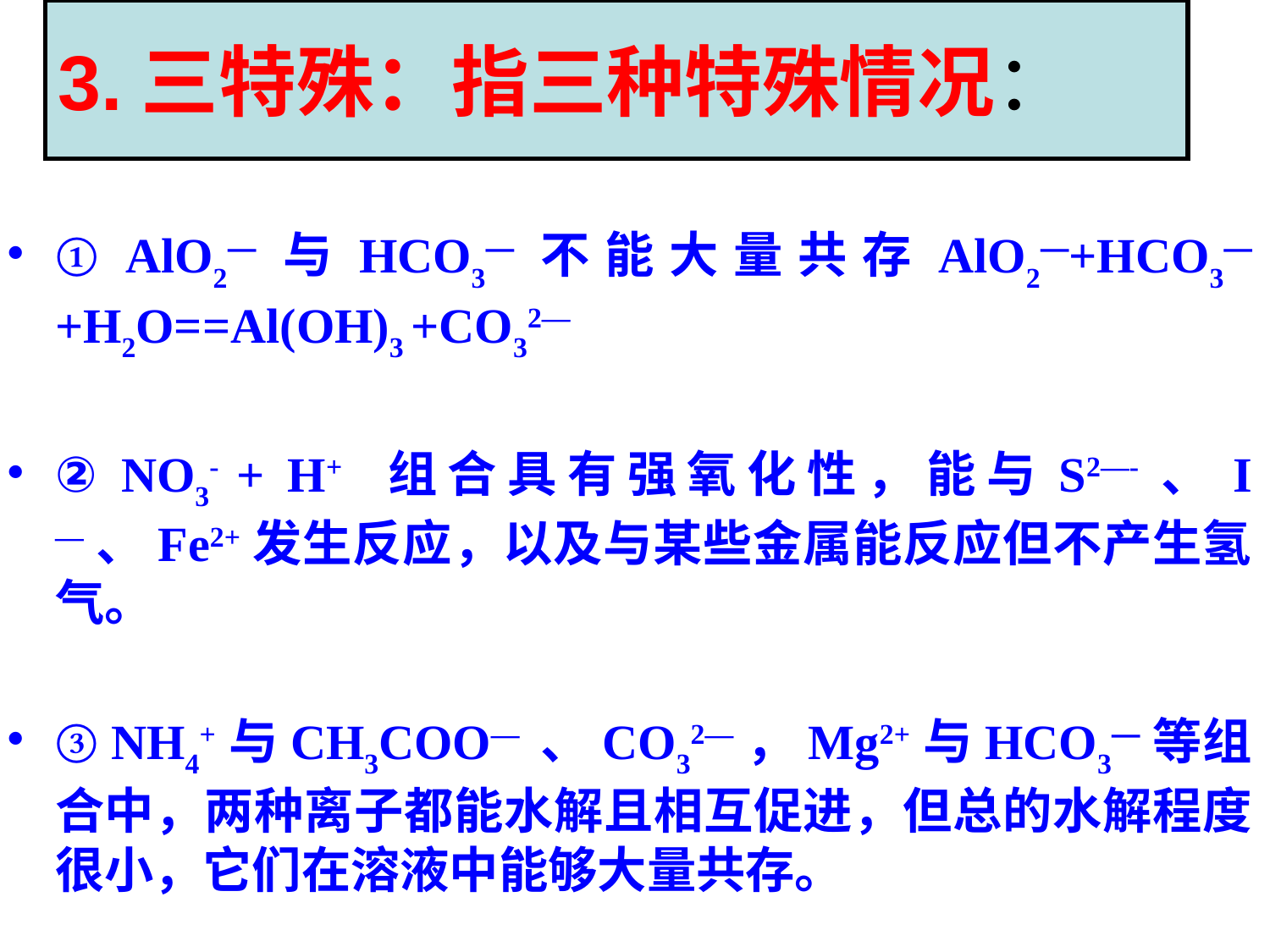

# 3.三特殊：指三种特殊情况：
① AlO2—与HCO3—不能大量共存AlO2—+HCO3—+H2O==Al(OH)3 +CO32—

② NO3- + H+ 组合具有强氧化性，能与S2—-、I—、Fe2+发生反应，以及与某些金属能反应但不产生氢气。

③ NH4+与CH3COO— 、CO32—，Mg2+与HCO3—等组合中，两种离子都能水解且相互促进，但总的水解程度很小，它们在溶液中能够大量共存。